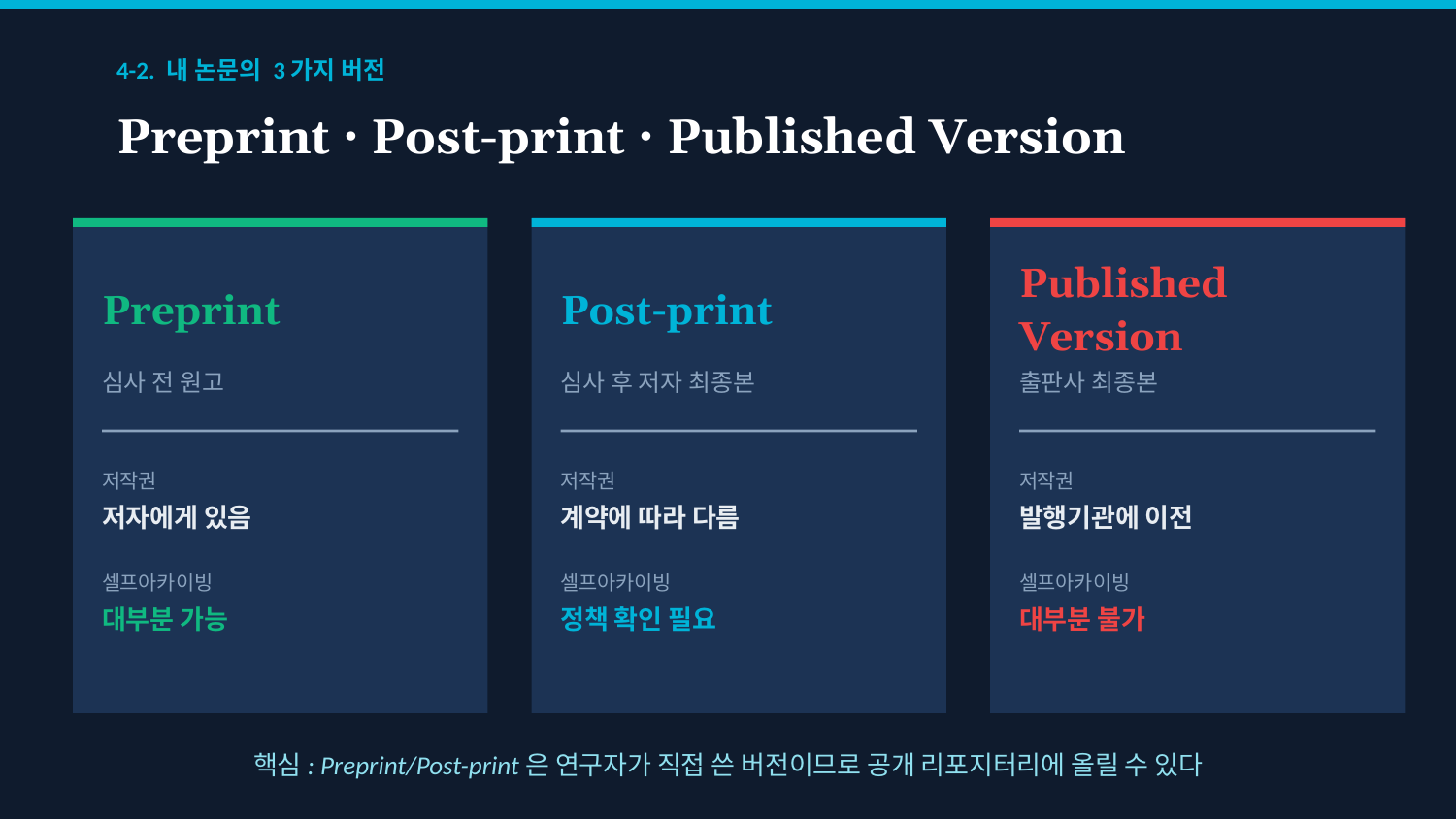

4-2. 내 논문의 3가지 버전
Preprint · Post-print · Published Version

Preprint
Post-print
Published
Version
심사 전 원고
심사 후 저자 최종본
출판사 최종본

저작권
저작권
저작권
저자에게 있음
계약에 따라 다름
발행기관에 이전
셀프아카이빙
셀프아카이빙
셀프아카이빙
대부분 가능
정책 확인 필요
대부분 불가
핵심: Preprint/Post-print은 연구자가 직접 쓴 버전이므로 공개 리포지터리에 올릴 수 있다